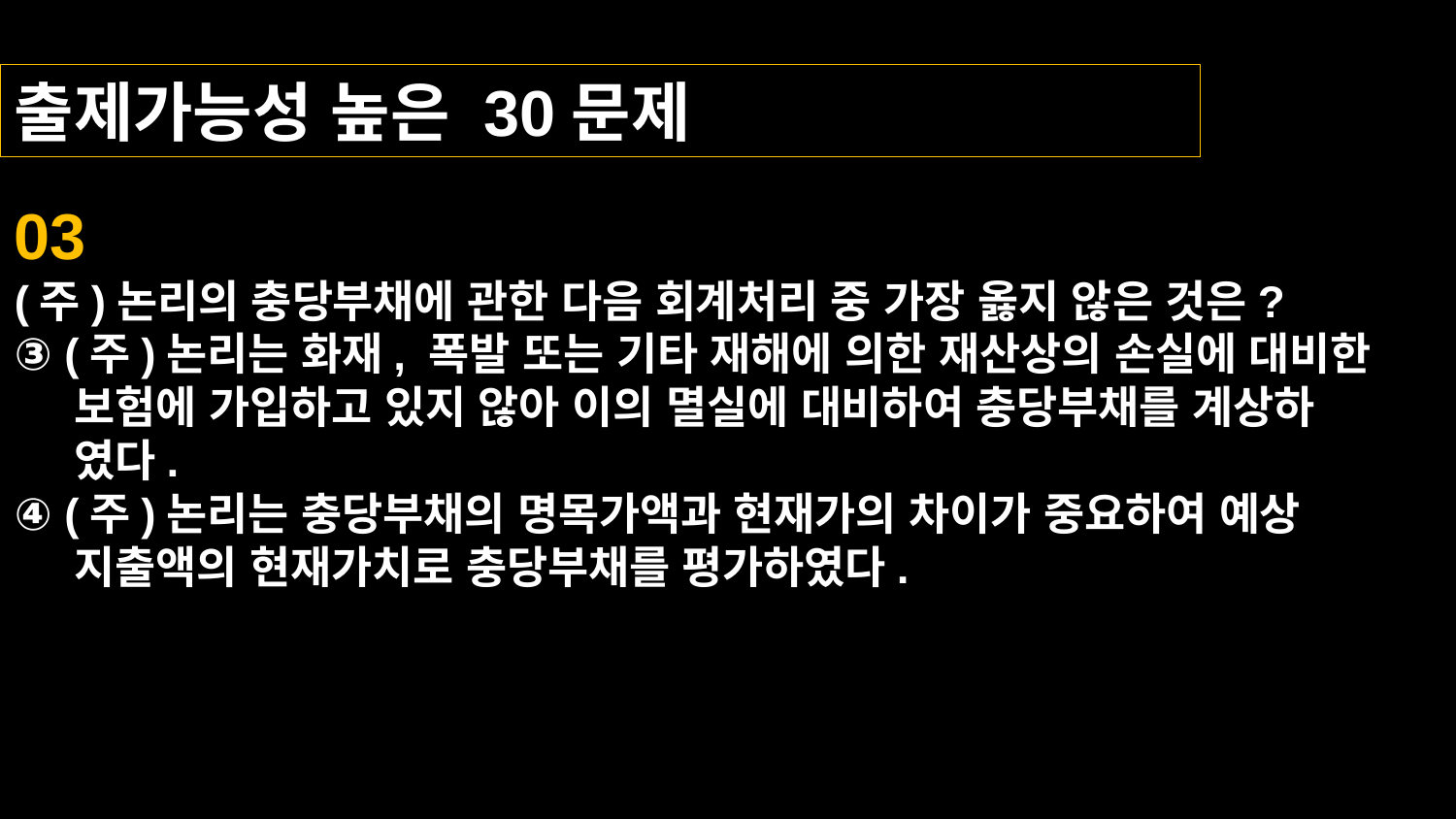

출제가능성 높은 30문제
03
(주)논리의 충당부채에 관한 다음 회계처리 중 가장 옳지 않은 것은?
③ (주)논리는 화재, 폭발 또는 기타 재해에 의한 재산상의 손실에 대비한
    보험에 가입하고 있지 않아 이의 멸실에 대비하여 충당부채를 계상하
    였다.
④ (주)논리는 충당부채의 명목가액과 현재가의 차이가 중요하여 예상
    지출액의 현재가치로 충당부채를 평가하였다.